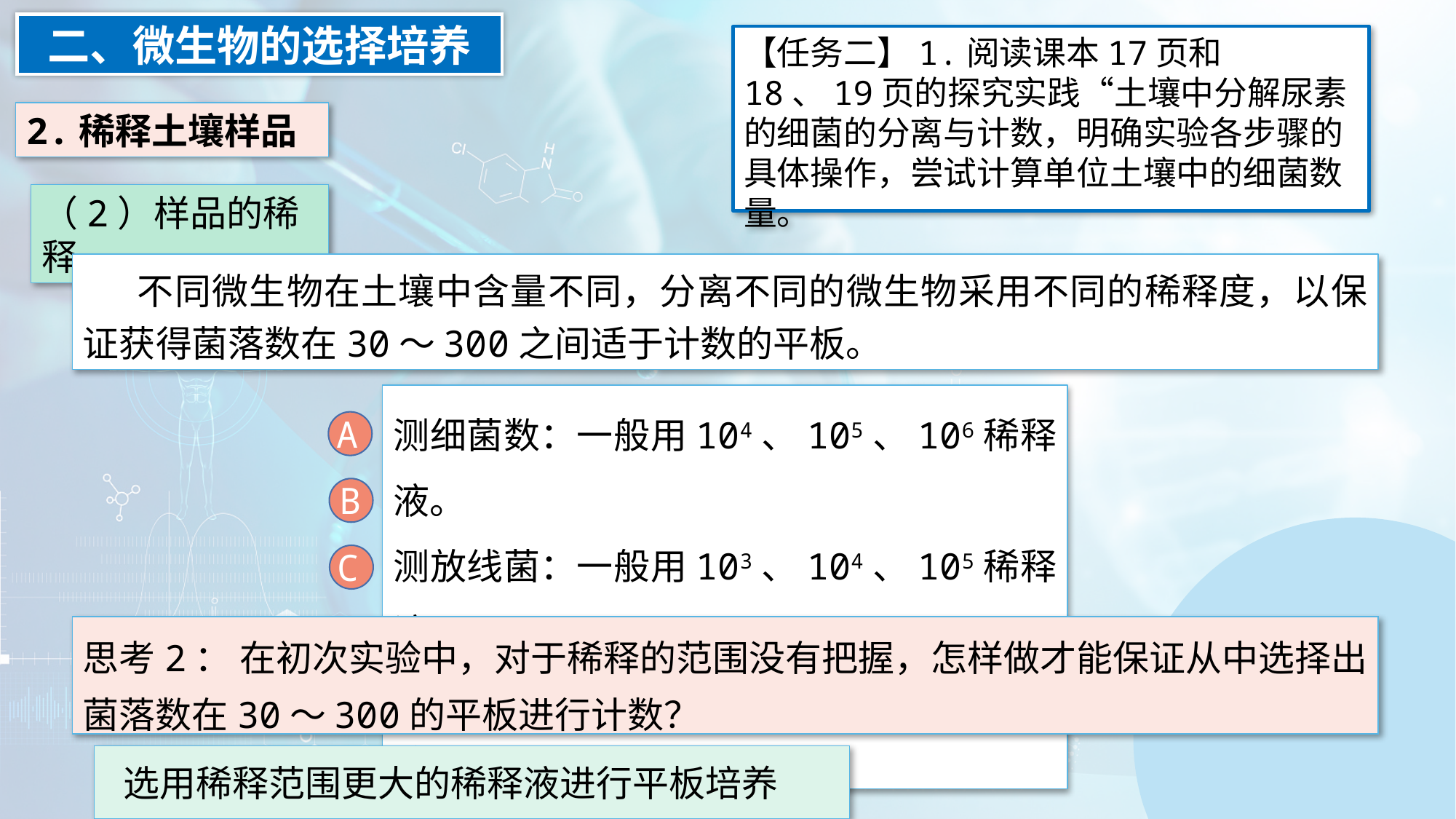

二、微生物的选择培养
【任务二】1.阅读课本17页和18、19页的探究实践“土壤中分解尿素的细菌的分离与计数，明确实验各步骤的具体操作，尝试计算单位土壤中的细菌数量。
2.稀释土壤样品
（2）样品的稀释
不同微生物在土壤中含量不同，分离不同的微生物采用不同的稀释度，以保证获得菌落数在30～300之间适于计数的平板。
测细菌数：一般用104、105、106稀释液。
测放线菌：一般用103、104、105稀释液。
测真菌数：一般用102、103、104稀释液。
A

B

C

思考2： 在初次实验中，对于稀释的范围没有把握，怎样做才能保证从中选择出菌落数在30～300的平板进行计数？
选用稀释范围更大的稀释液进行平板培养